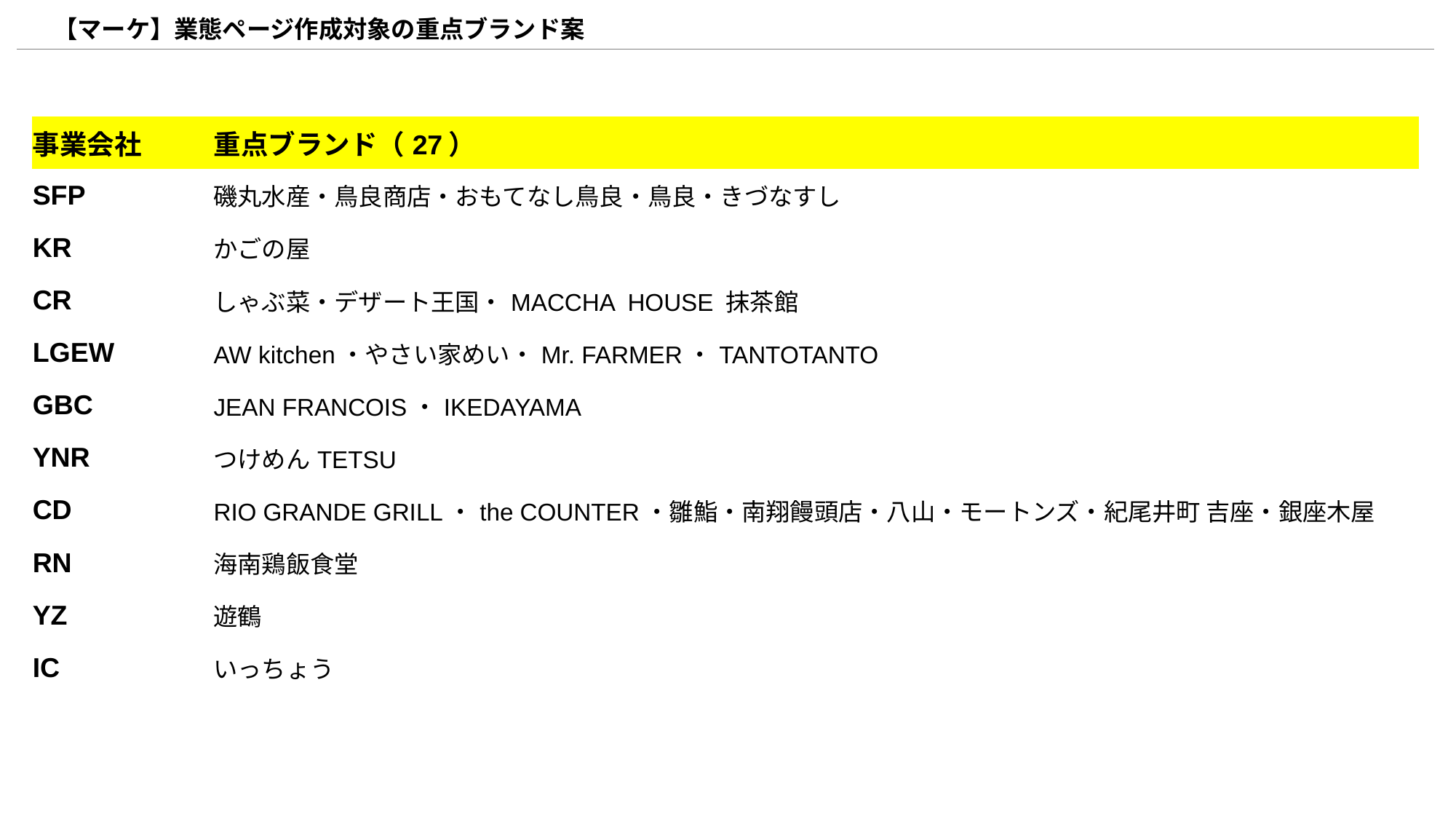

【マーケ】業態ページ作成対象の重点ブランド案
| 事業会社 | 重点ブランド（27） |
| --- | --- |
| SFP | 磯丸水産・鳥良商店・おもてなし鳥良・鳥良・きづなすし |
| KR | かごの屋 |
| CR | しゃぶ菜・デザート王国・MACCHA HOUSE 抹茶館 |
| LGEW | AW kitchen・やさい家めい・Mr. FARMER・TANTOTANTO |
| GBC | JEAN FRANCOIS・IKEDAYAMA |
| YNR | つけめんTETSU |
| CD | RIO GRANDE GRILL・the COUNTER・雛鮨・南翔饅頭店・八山・モートンズ・紀尾井町 吉座・銀座木屋 |
| RN | 海南鶏飯食堂 |
| YZ | 遊鶴 |
| IC | いっちょう |